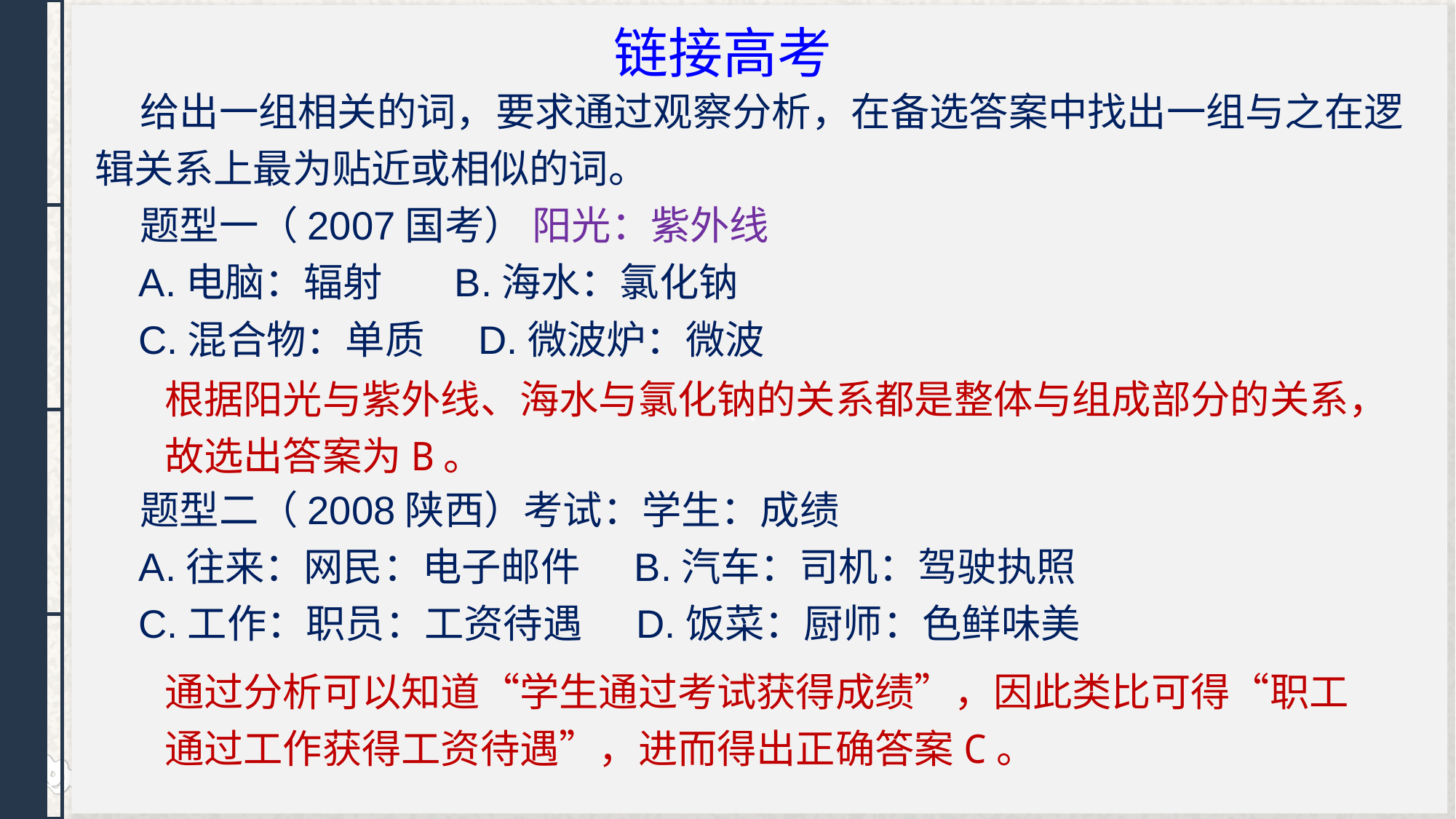

、
链接高考
    给出一组相关的词，要求通过观察分析，在备选答案中找出一组与之在逻辑关系上最为贴近或相似的词。
    题型一（2007国考） 阳光：紫外线
    A.电脑：辐射       B.海水：氯化钠
    C.混合物：单质     D.微波炉：微波

    题型二（2008陕西）考试：学生：成绩
    A.往来：网民：电子邮件     B.汽车：司机：驾驶执照
    C.工作：职员：工资待遇     D.饭菜：厨师：色鲜味美

根据阳光与紫外线、海水与氯化钠的关系都是整体与组成部分的关系，故选出答案为B。
通过分析可以知道“学生通过考试获得成绩”，因此类比可得“职工通过工作获得工资待遇”，进而得出正确答案C。

PPT模板 http:///moban/